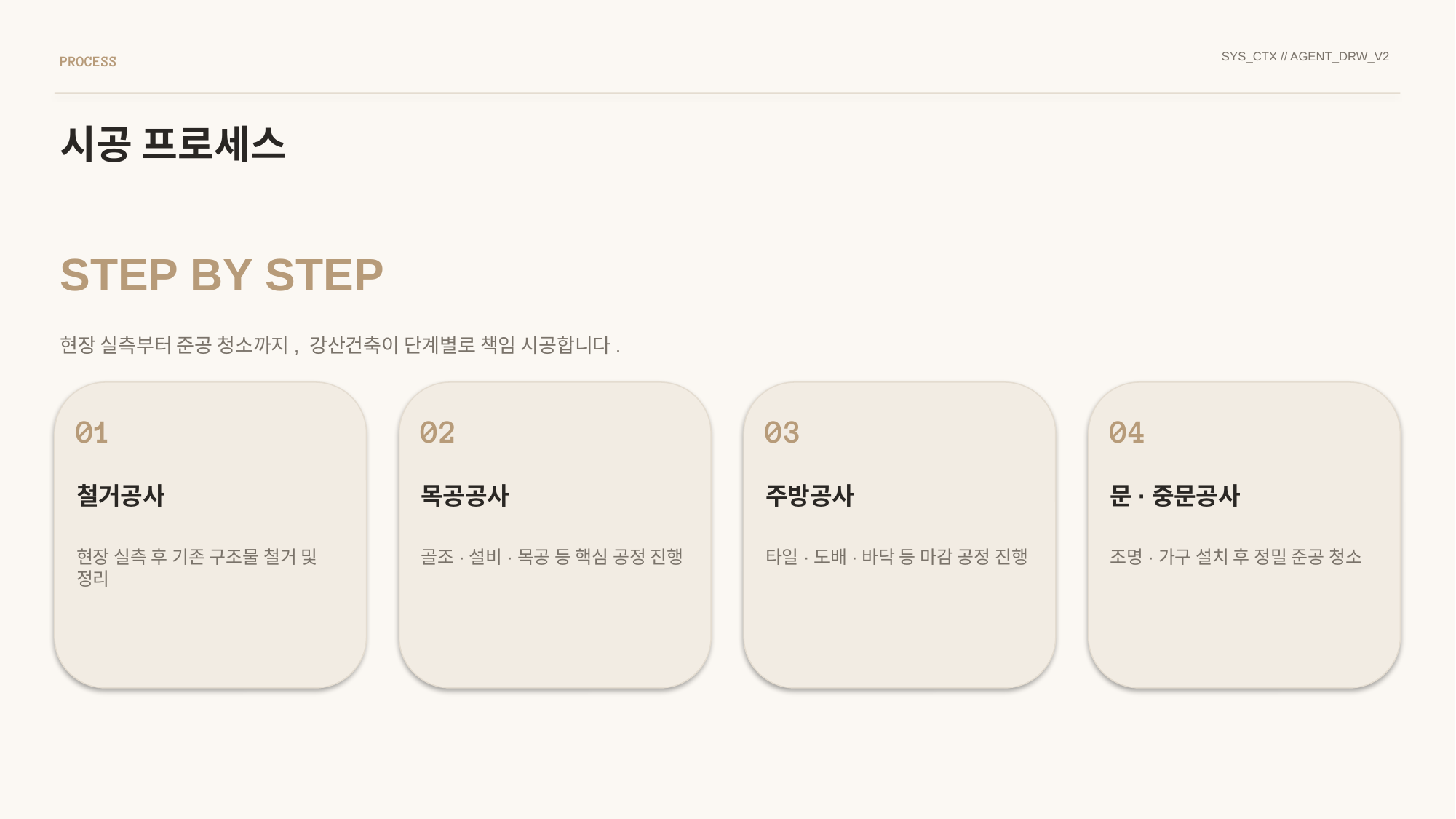

SYS_CTX // AGENT_DRW_V2
PROCESS

시공 프로세스
STEP BY STEP
현장 실측부터 준공 청소까지, 강산건축이 단계별로 책임 시공합니다.

01
02
03
04
철거공사
목공공사
주방공사
문·중문공사
현장 실측 후 기존 구조물 철거 및 정리
골조·설비·목공 등 핵심 공정 진행
타일·도배·바닥 등 마감 공정 진행
조명·가구 설치 후 정밀 준공 청소